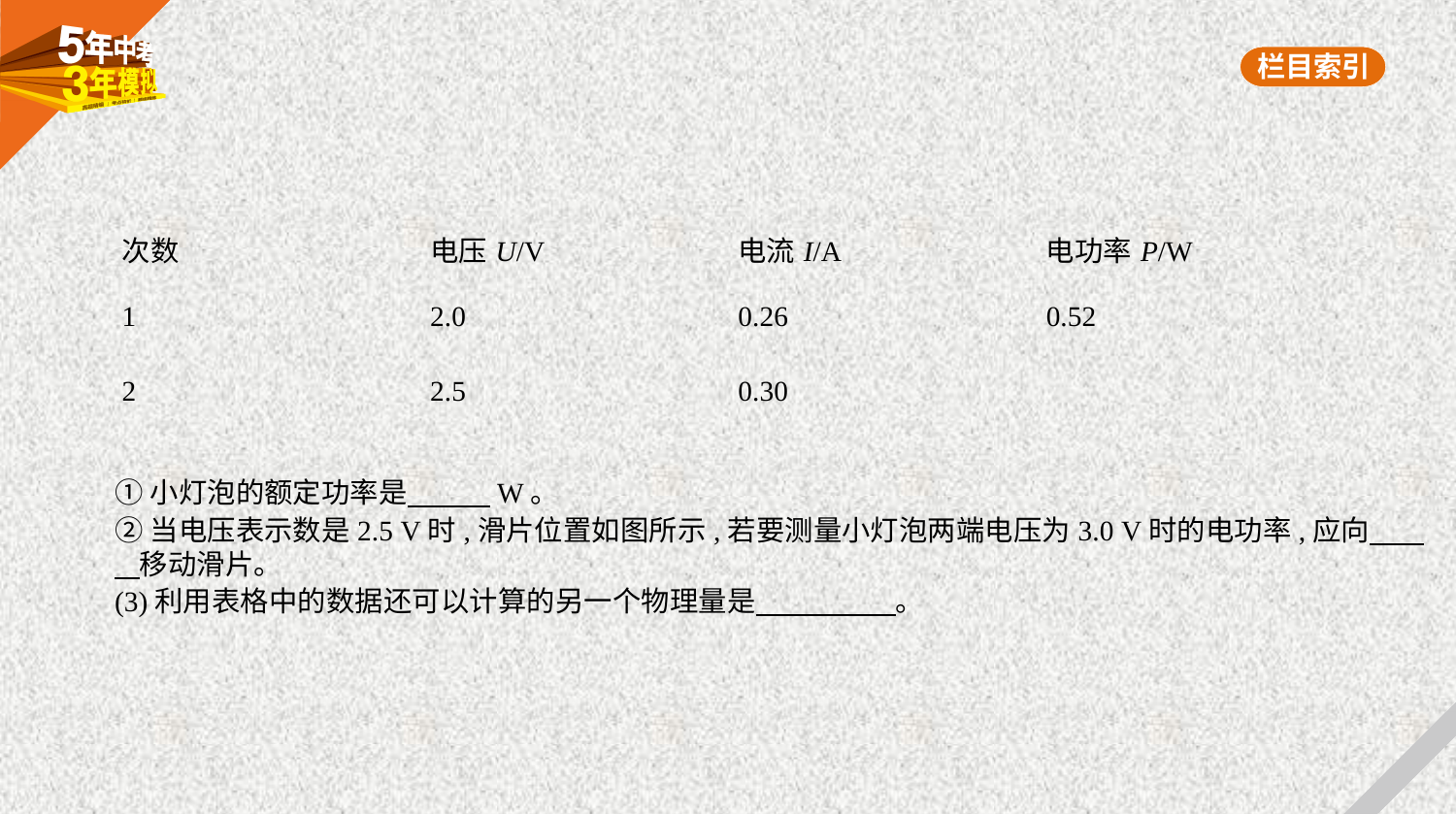

| 次数 | 电压U/V | 电流I/A | 电功率P/W |
| --- | --- | --- | --- |
| 1 | 2.0 | 0.26 | 0.52 |
| 2 | 2.5 | 0.30 |  |
①小灯泡的额定功率是　　    W。
②当电压表示数是2.5 V时,滑片位置如图所示,若要测量小灯泡两端电压为3.0 V时的电功率,应向　    
    移动滑片。
(3)利用表格中的数据还可以计算的另一个物理量是　　　　    。